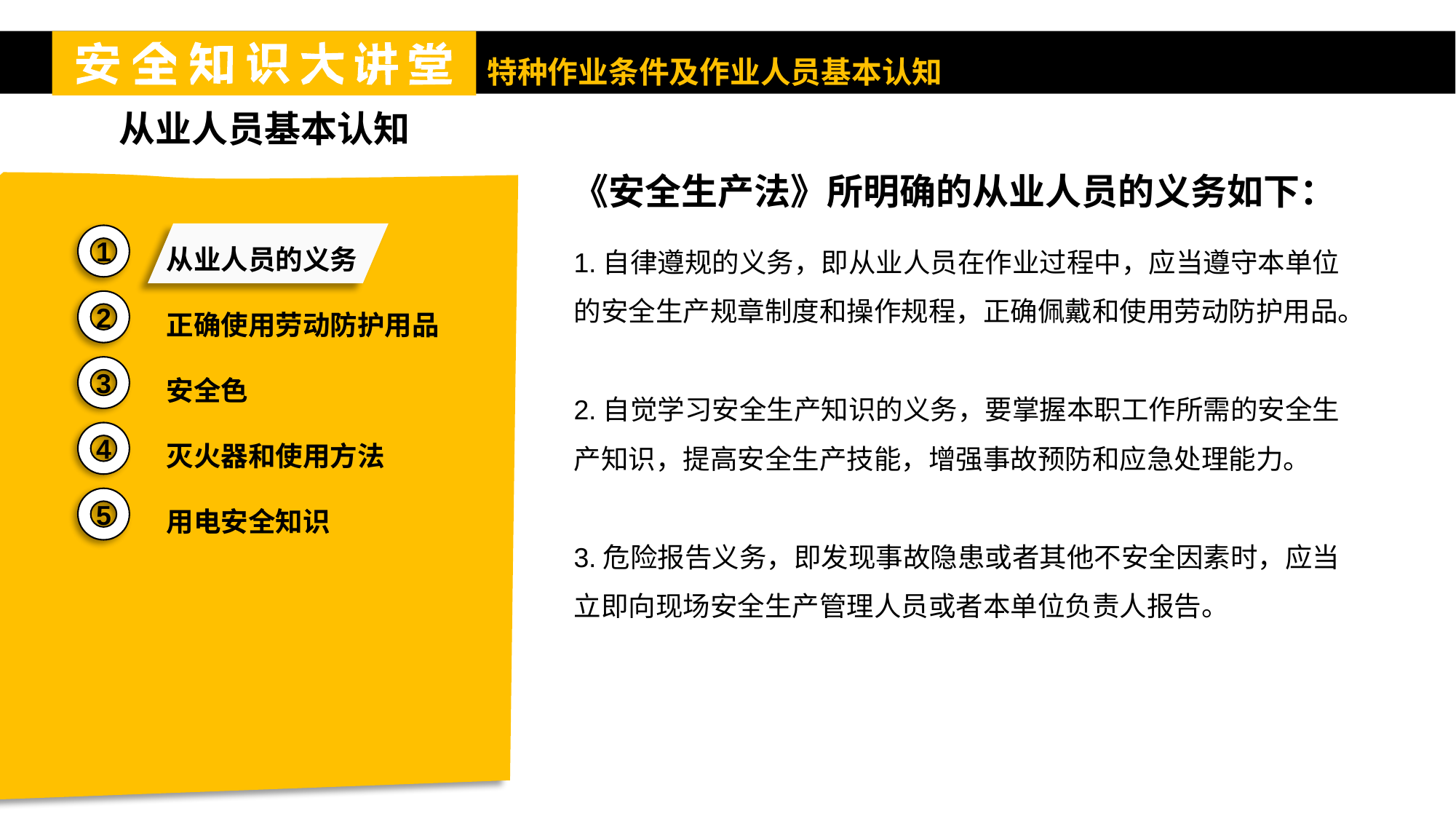

从业人员基本认知

《安全生产法》所明确的从业人员的义务如下：
从业人员的义务
正确使用劳动防护用品
安全色
灭火器和使用方法
用电安全知识

1.自律遵规的义务，即从业人员在作业过程中，应当遵守本单位的安全生产规章制度和操作规程，正确佩戴和使用劳动防护用品。

2.自觉学习安全生产知识的义务，要掌握本职工作所需的安全生产知识，提高安全生产技能，增强事故预防和应急处理能力。

3.危险报告义务，即发现事故隐患或者其他不安全因素时，应当立即向现场安全生产管理人员或者本单位负责人报告。
1
2
3
4
5